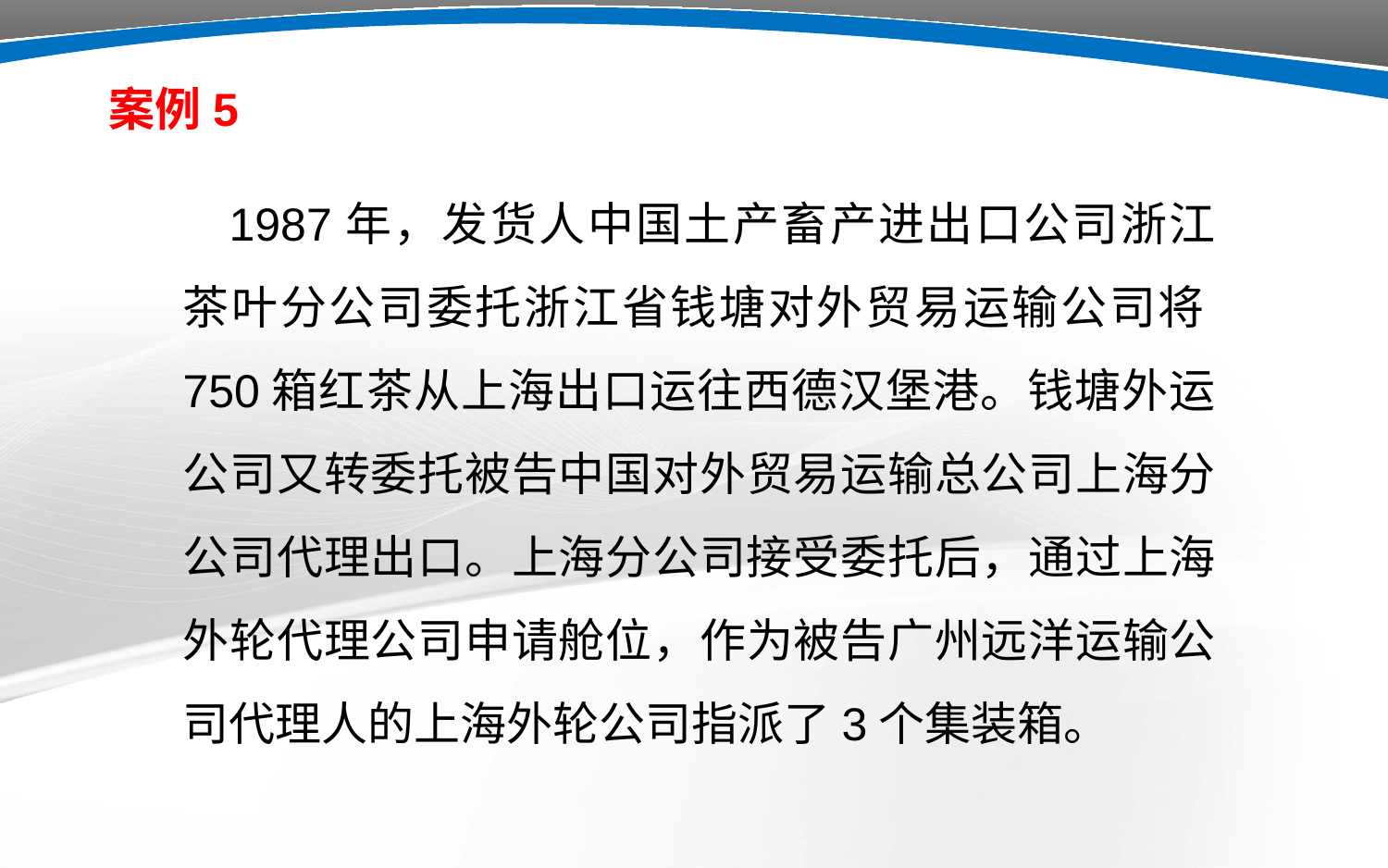

案例5
1987年，发货人中国土产畜产进出口公司浙江茶叶分公司委托浙江省钱塘对外贸易运输公司将750箱红茶从上海出口运往西德汉堡港。钱塘外运公司又转委托被告中国对外贸易运输总公司上海分公司代理出口。上海分公司接受委托后，通过上海外轮代理公司申请舱位，作为被告广州远洋运输公司代理人的上海外轮公司指派了3个集装箱。